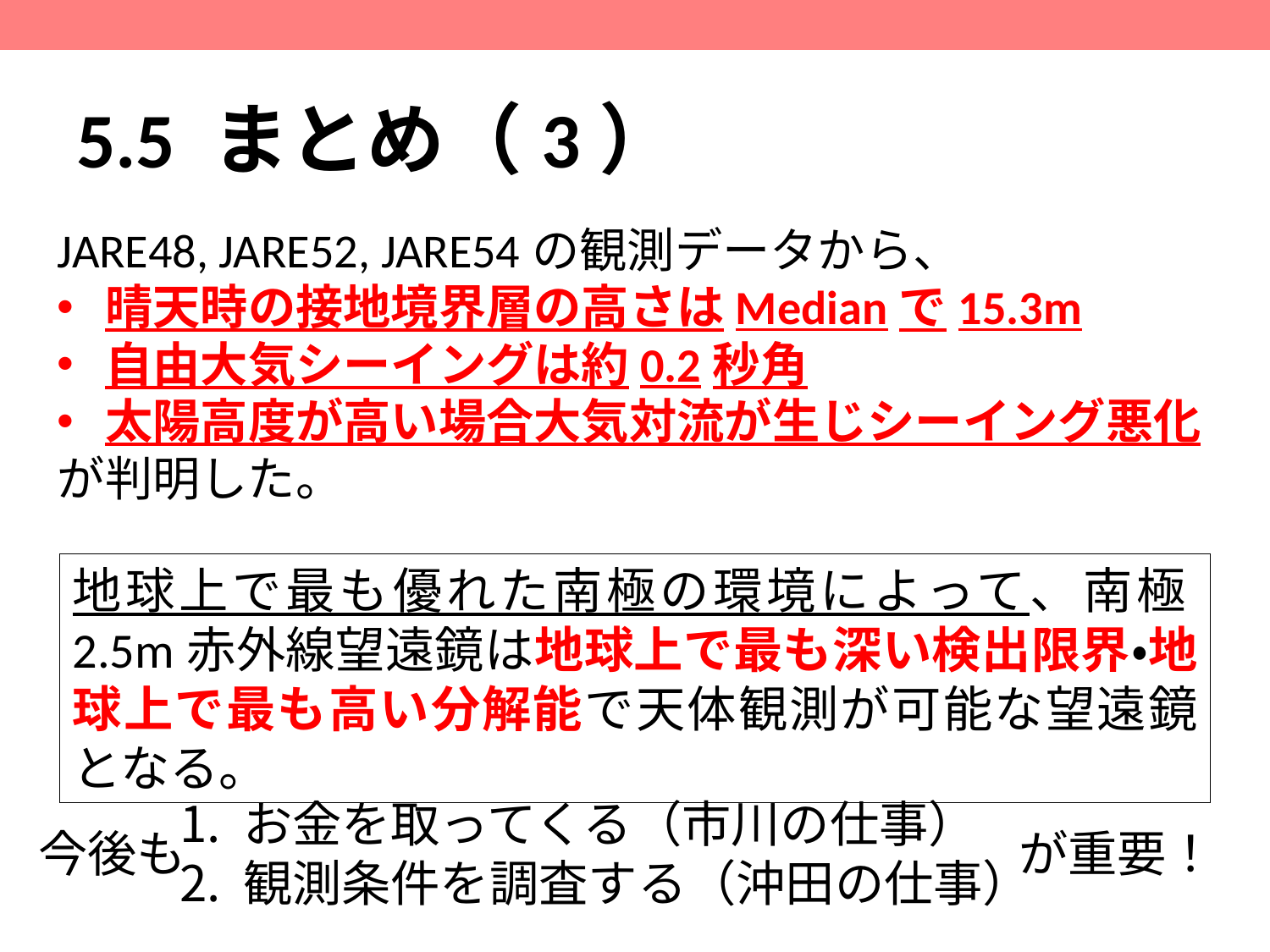

# 5.5 まとめ（3）
JARE48, JARE52, JARE54の観測データから、
晴天時の接地境界層の高さはMedianで15.3m
自由大気シーイングは約0.2秒角
太陽高度が高い場合大気対流が生じシーイング悪化
が判明した。
地球上で最も優れた南極の環境によって、南極2.5m赤外線望遠鏡は地球上で最も深い検出限界・地球上で最も高い分解能で天体観測が可能な望遠鏡となる。
お金を取ってくる（市川の仕事）
観測条件を調査する（沖田の仕事）
今後も
が重要！